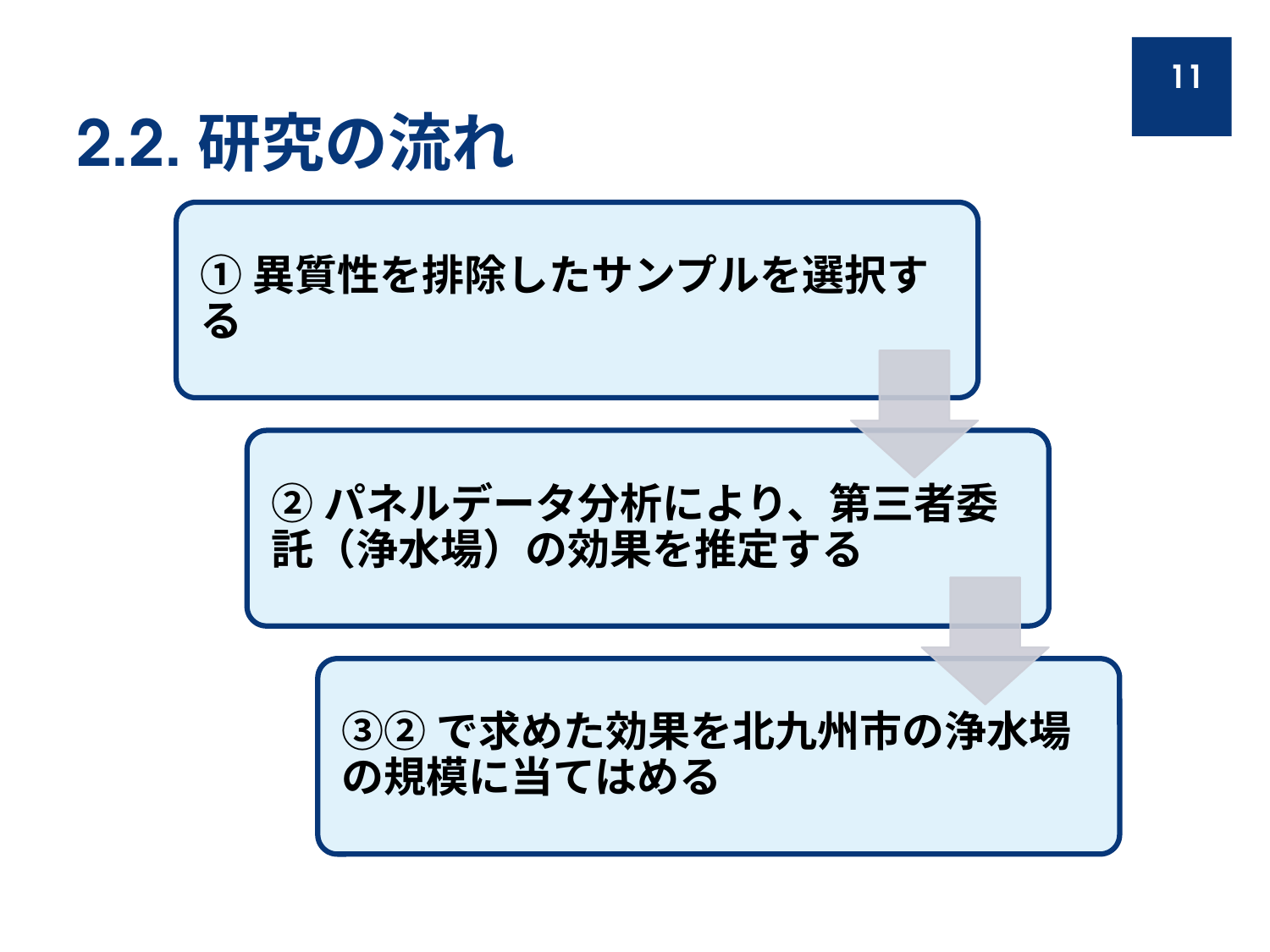

11
# 2.2.研究の流れ
①異質性を排除したサンプルを選択する
②パネルデータ分析により、第三者委託（浄水場）の効果を推定する
③②で求めた効果を北九州市の浄水場の規模に当てはめる